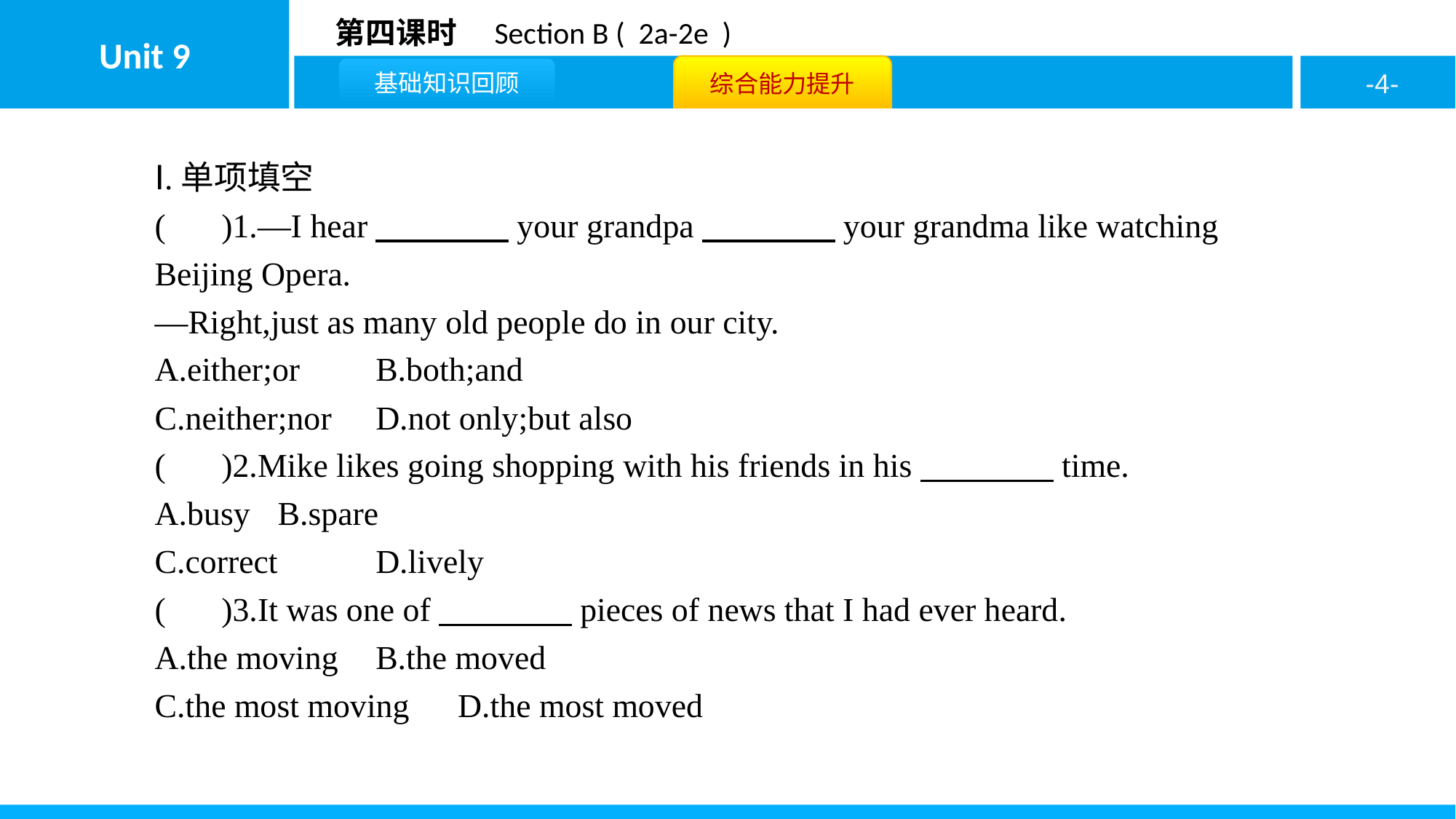

Ⅰ.单项填空
(  B  )1.—I hear　　　　your grandpa　　　　your grandma like watching Beijing Opera.
—Right,just as many old people do in our city.
A.either;or	B.both;and
C.neither;nor	D.not only;but also
(  B  )2.Mike likes going shopping with his friends in his　　　　time.
A.busy	B.spare
C.correct	D.lively
(  C  )3.It was one of　　　　pieces of news that I had ever heard.
A.the moving	B.the moved
C.the most moving	D.the most moved